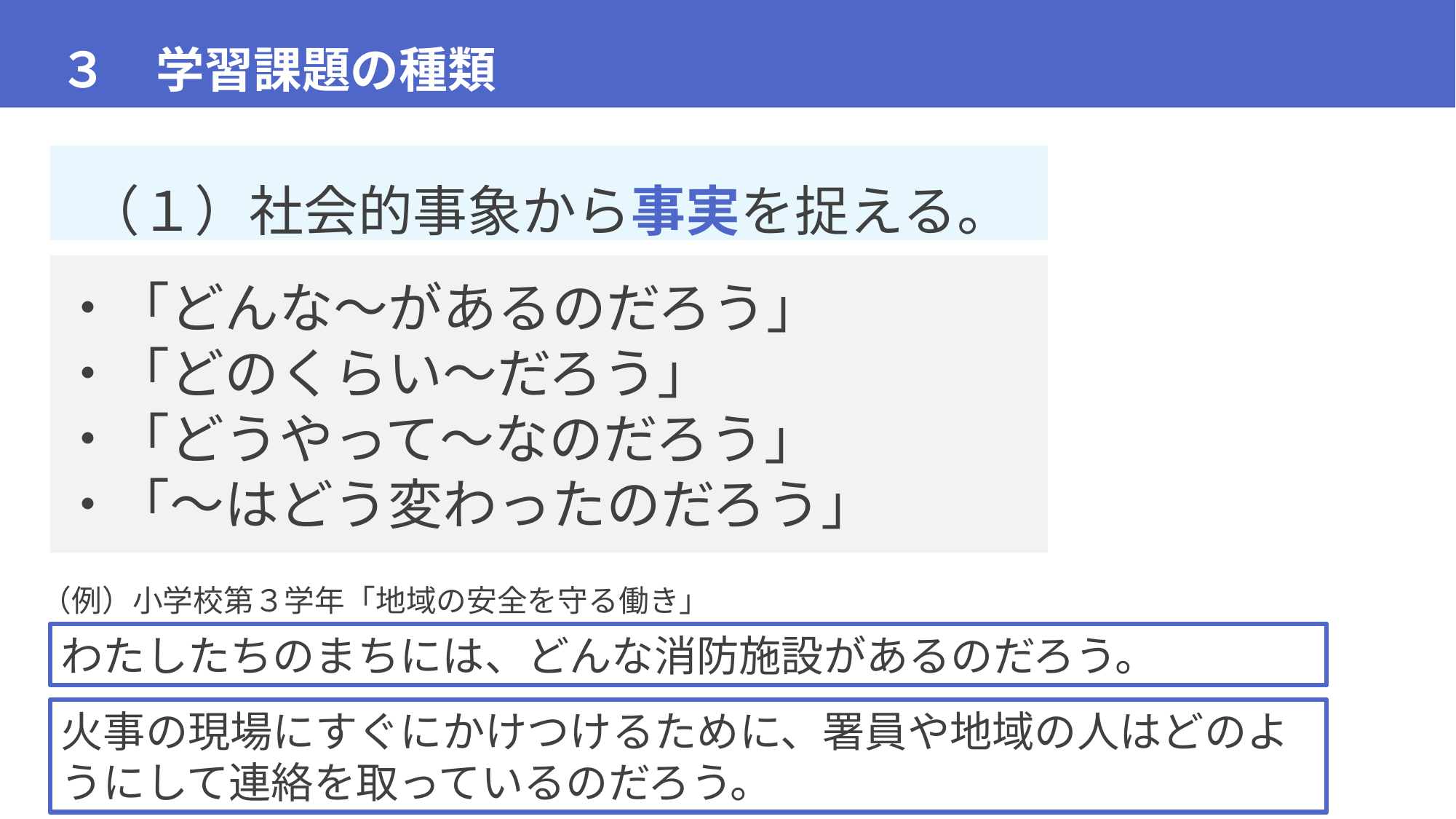

３　学習課題の種類
（１）社会的事象から事実を捉える。
・「どんな～があるのだろう」
・「どのくらい～だろう」
・「どうやって～なのだろう」
・「～はどう変わったのだろう」
（例）小学校第３学年「地域の安全を守る働き」
わたしたちのまちには、どんな消防施設があるのだろう。
火事の現場にすぐにかけつけるために、署員や地域の人はどのようにして連絡を取っているのだろう。